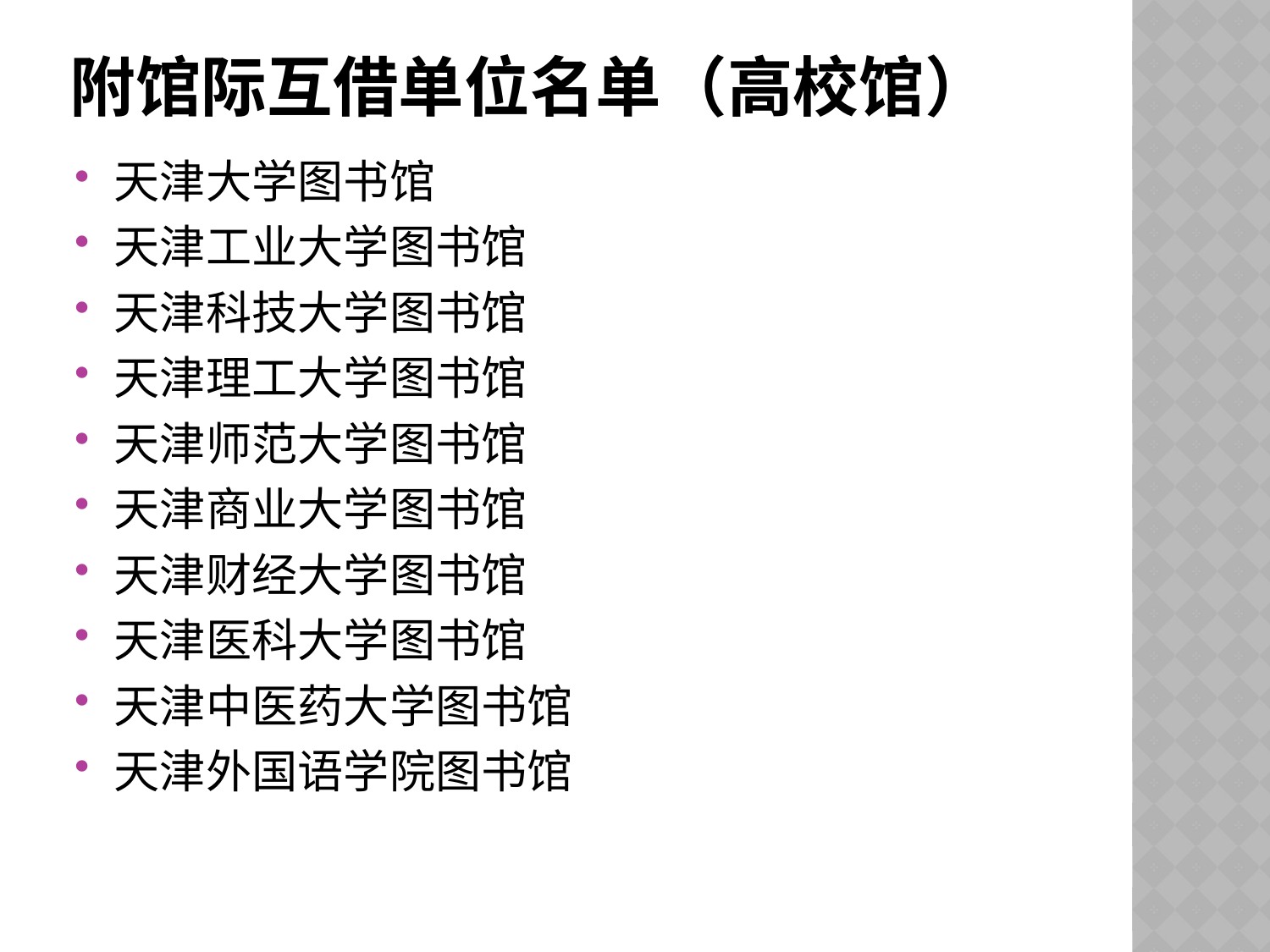

# 附馆际互借单位名单（高校馆）
天津大学图书馆
天津工业大学图书馆
天津科技大学图书馆
天津理工大学图书馆
天津师范大学图书馆
天津商业大学图书馆
天津财经大学图书馆
天津医科大学图书馆
天津中医药大学图书馆
天津外国语学院图书馆